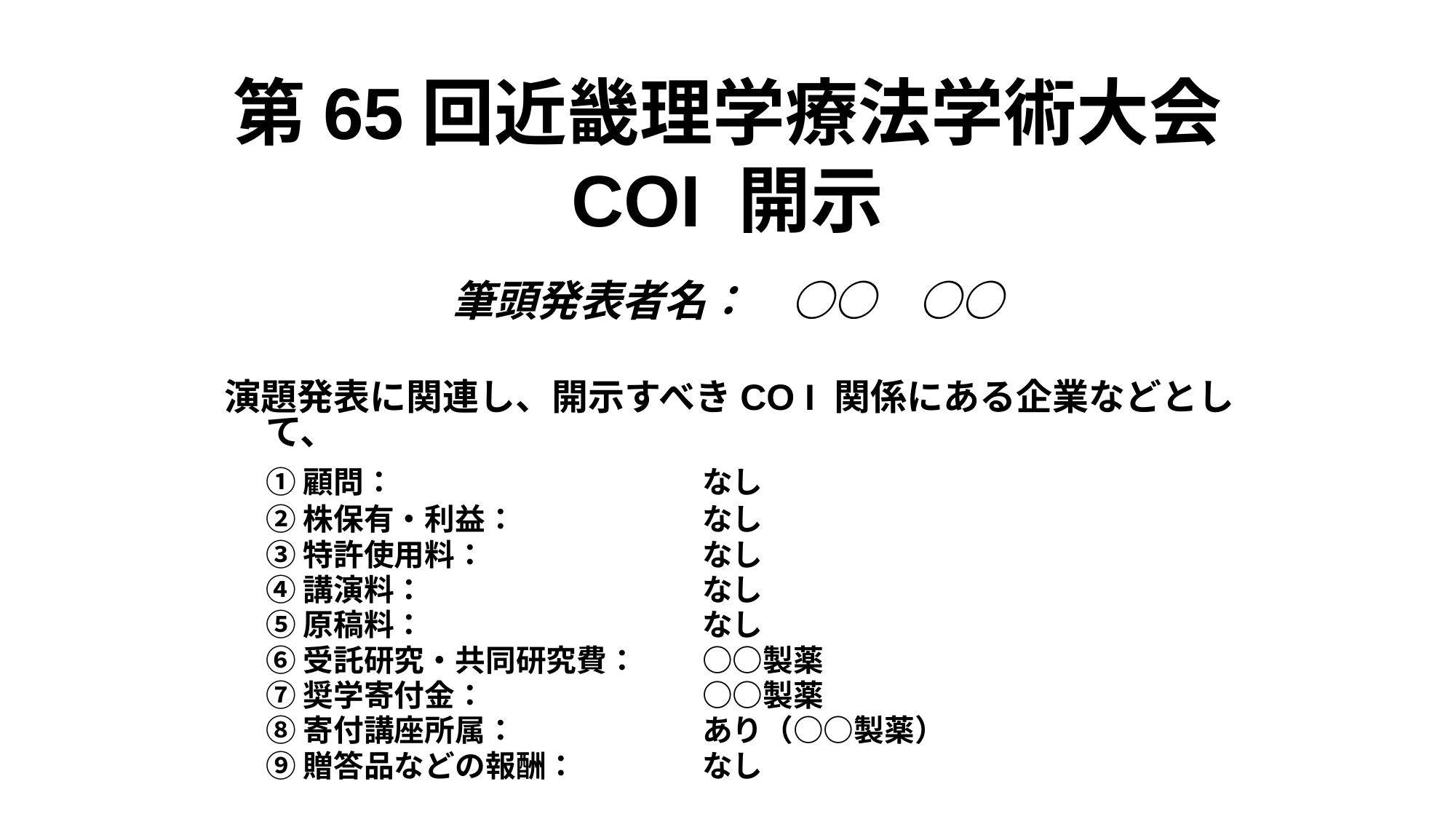

# 第65回近畿理学療法学術大会 COI 開示 　 筆頭発表者名：　○○　○○
演題発表に関連し、開示すべきCO I 関係にある企業などとして、
	①顧問：			なし
	②株保有・利益：		なし
	③特許使用料：		なし
	④講演料：			なし
	⑤原稿料：			なし
	⑥受託研究・共同研究費：	○○製薬
	⑦奨学寄付金：		○○製薬
	⑧寄付講座所属：		あり（○○製薬）
	⑨贈答品などの報酬：		なし